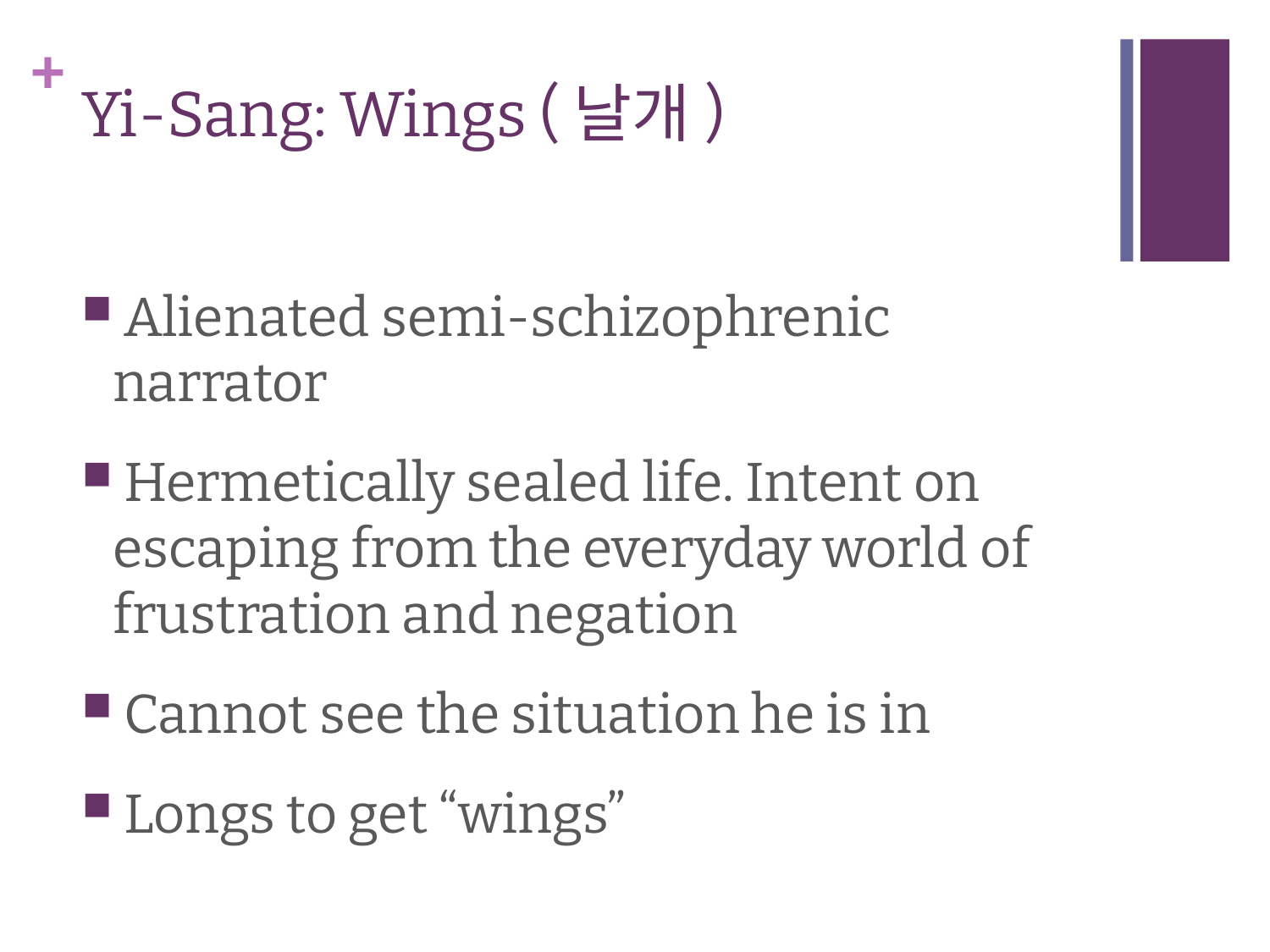

# Yi-Sang: Wings (날개)
 Alienated semi-schizophrenic narrator
 Hermetically sealed life. Intent on escaping from the everyday world of frustration and negation
 Cannot see the situation he is in
 Longs to get “wings”